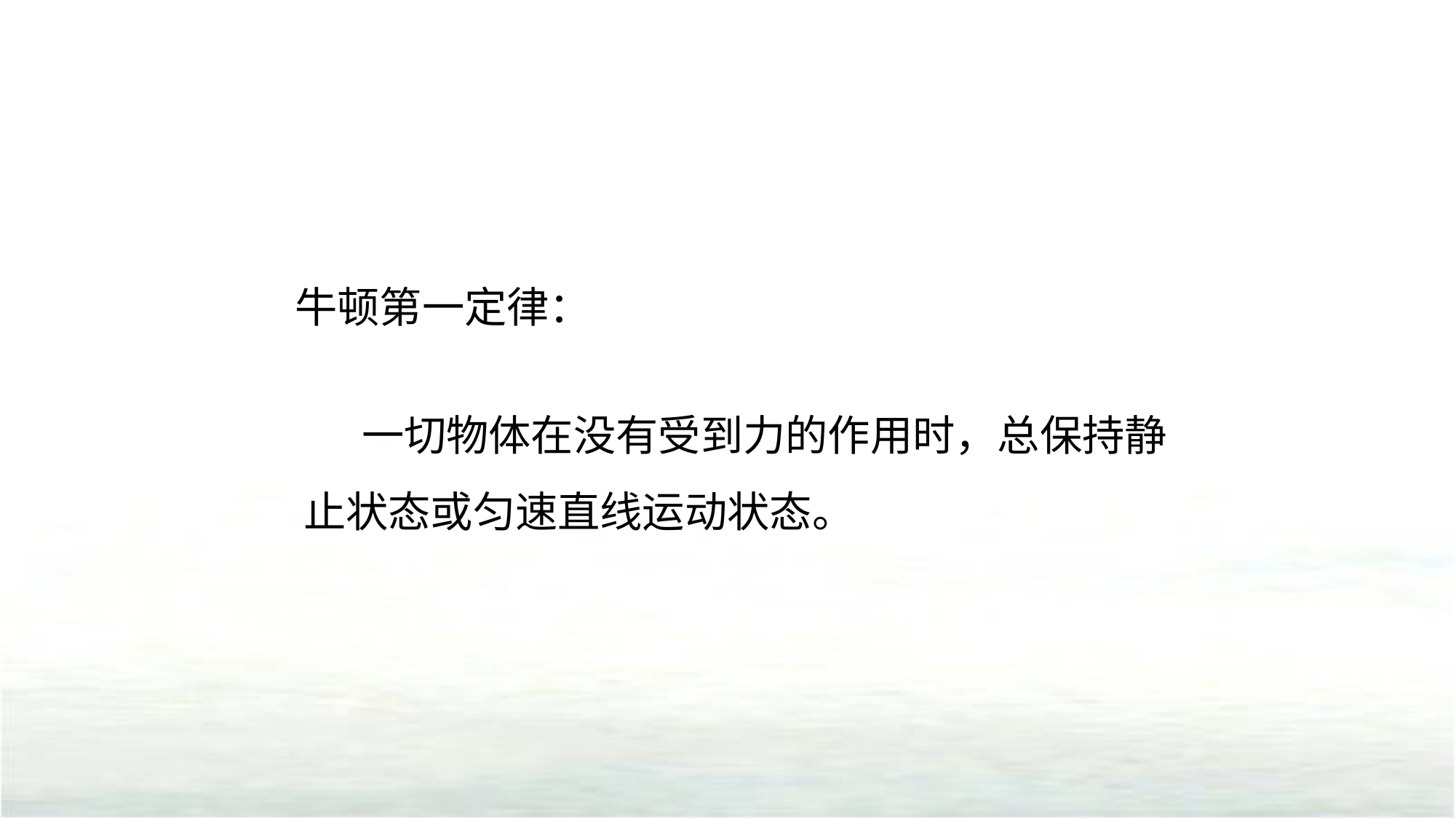

牛顿第一定律：
     一切物体在没有受到力的作用时，总保持静止状态或匀速直线运动状态。